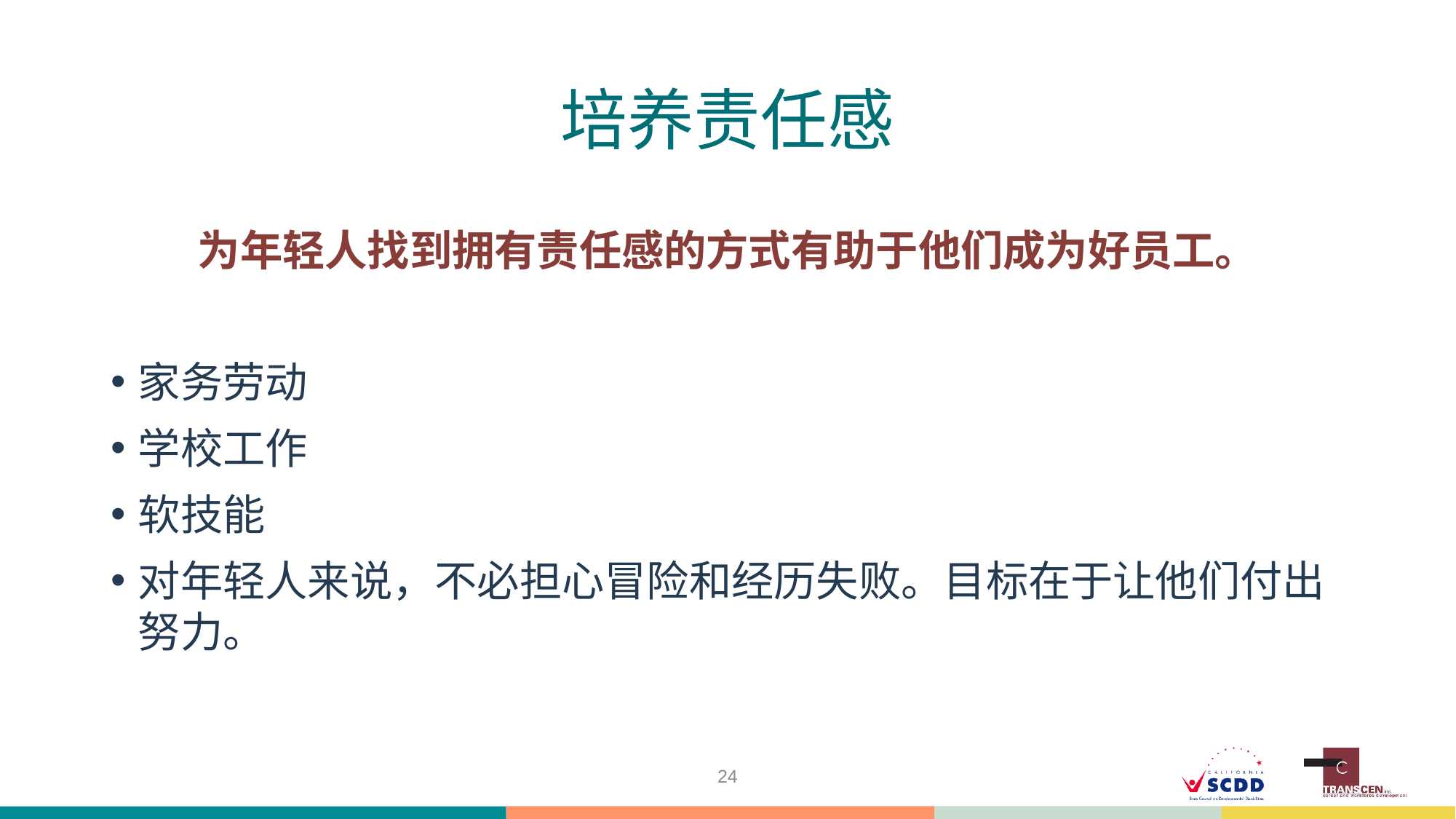

# 培养责任感
为年轻人找到拥有责任感的方式有助于他们成为好员工。

家务劳动
学校工作
软技能
对年轻人来说，不必担心冒险和经历失败。目标在于让他们付出努力。
24